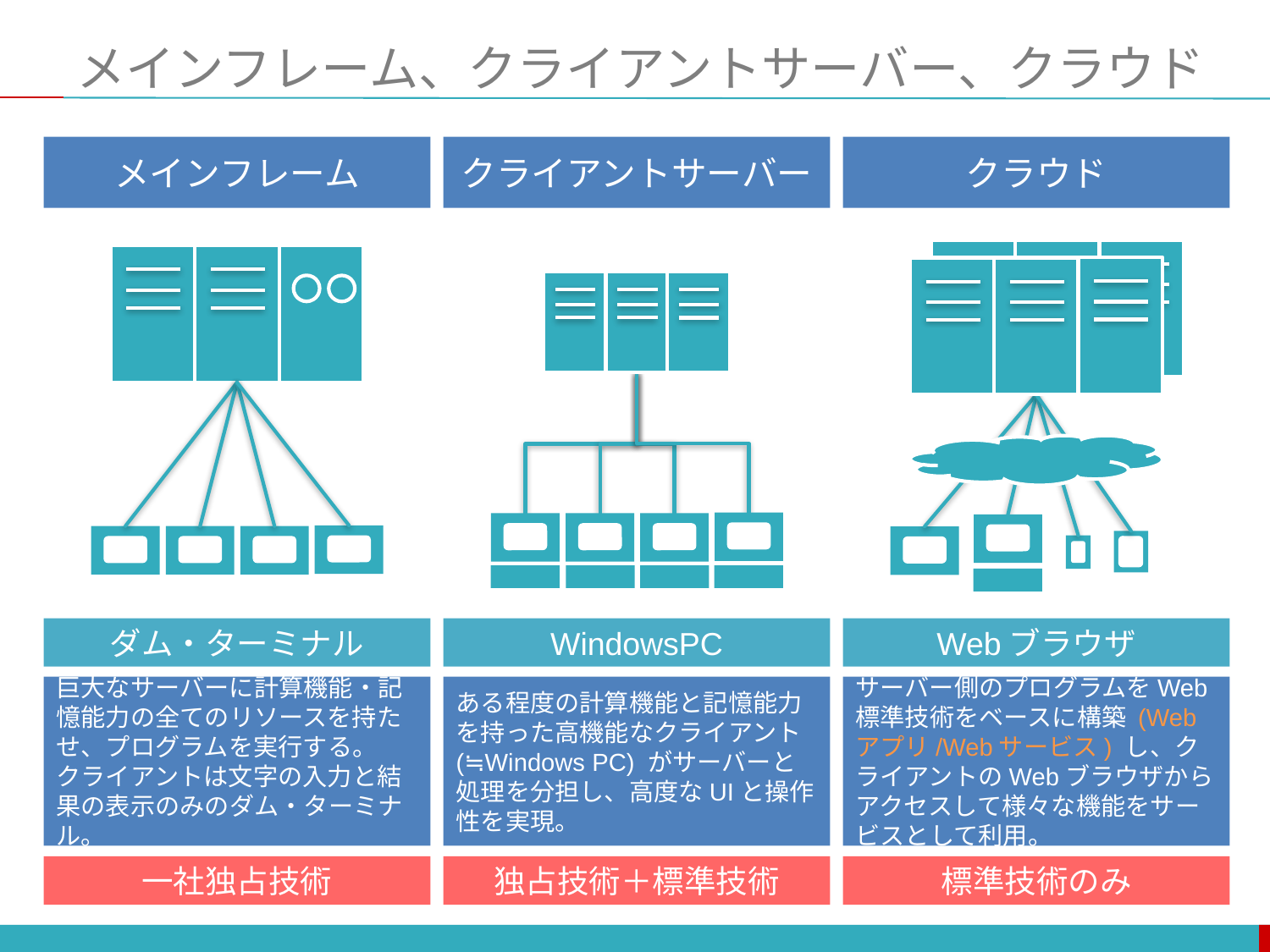

# メインフレーム、クライアントサーバー、クラウド
メインフレーム
クライアントサーバー
クラウド

ダム・ターミナル
WindowsPC
Webブラウザ
巨大なサーバーに計算機能・記憶能力の全てのリソースを持たせ、プログラムを実行する。
クライアントは文字の入力と結果の表示のみのダム・ターミナル。
ある程度の計算機能と記憶能力を持った高機能なクライアント(≒Windows PC) がサーバーと処理を分担し、高度なUIと操作性を実現。
サーバー側のプログラムをWeb標準技術をベースに構築 (Webアプリ/Webサービス) し、クライアントのWebブラウザからアクセスして様々な機能をサービスとして利用。
一社独占技術
独占技術＋標準技術
標準技術のみ